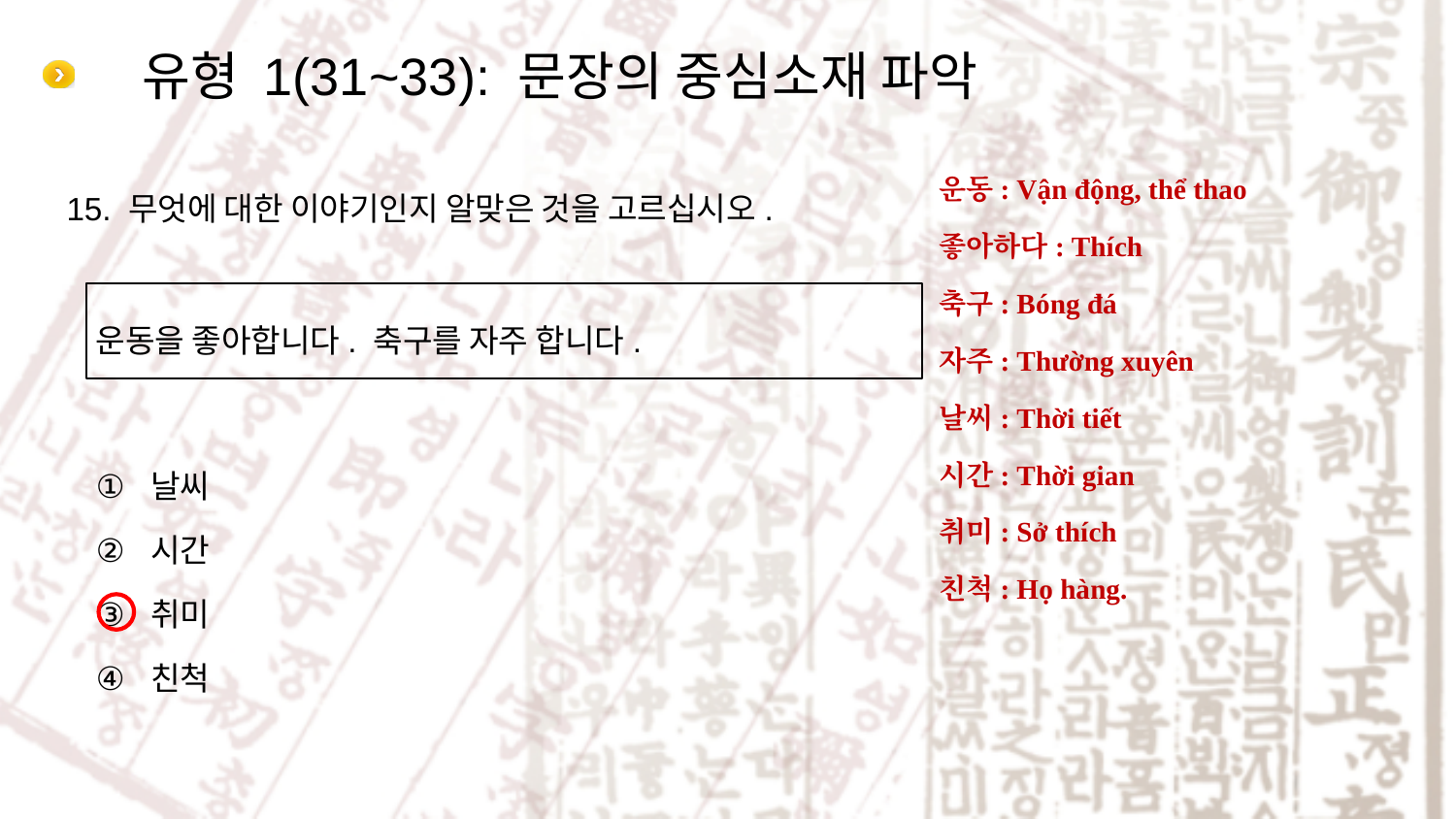

# 유형 1(31~33): 문장의 중심소재 파악
운동: Vận động, thể thao
좋아하다: Thích
축구: Bóng đá
자주: Thường xuyên
날씨: Thời tiết
시간: Thời gian
취미: Sở thích
친척: Họ hàng.
15. 무엇에 대한 이야기인지 알맞은 것을 고르십시오.
운동을 좋아합니다. 축구를 자주 합니다.
날씨
시간
취미
친척